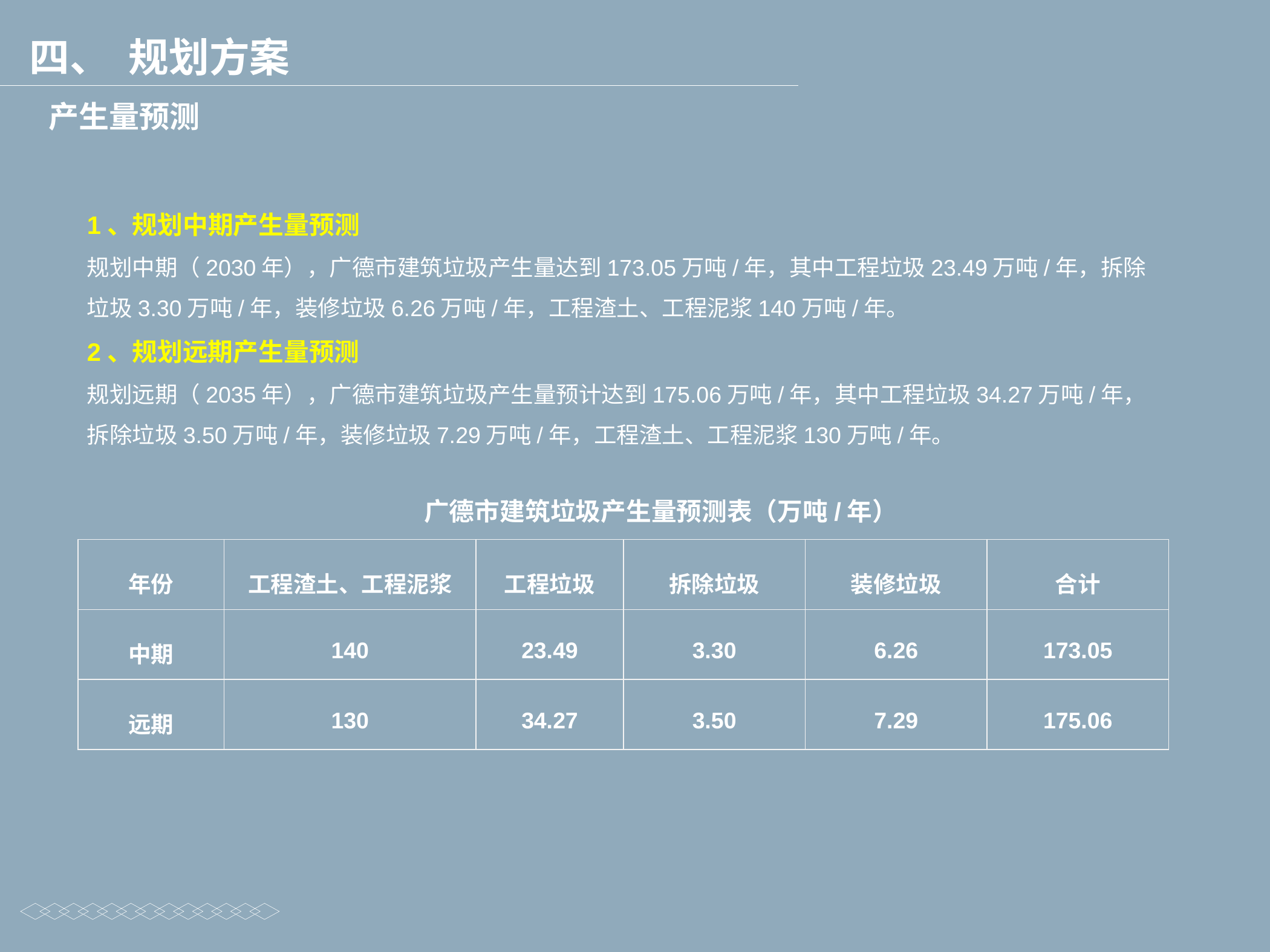

四、  规划方案
产生量预测
1、规划中期产生量预测
规划中期（2030年），广德市建筑垃圾产生量达到173.05万吨/年，其中工程垃圾23.49万吨/年，拆除垃圾3.30万吨/年，装修垃圾6.26万吨/年，工程渣土、工程泥浆140万吨/年。
2、规划远期产生量预测
规划远期（2035年），广德市建筑垃圾产生量预计达到175.06万吨/年，其中工程垃圾34.27万吨/年，拆除垃圾3.50万吨/年，装修垃圾7.29万吨/年，工程渣土、工程泥浆130万吨/年。
广德市建筑垃圾产生量预测表（万吨/年）
| 年份 | 工程渣土、工程泥浆 | 工程垃圾 | 拆除垃圾 | 装修垃圾 | 合计 |
| --- | --- | --- | --- | --- | --- |
| 中期 | 140 | 23.49 | 3.30 | 6.26 | 173.05 |
| 远期 | 130 | 34.27 | 3.50 | 7.29 | 175.06 |